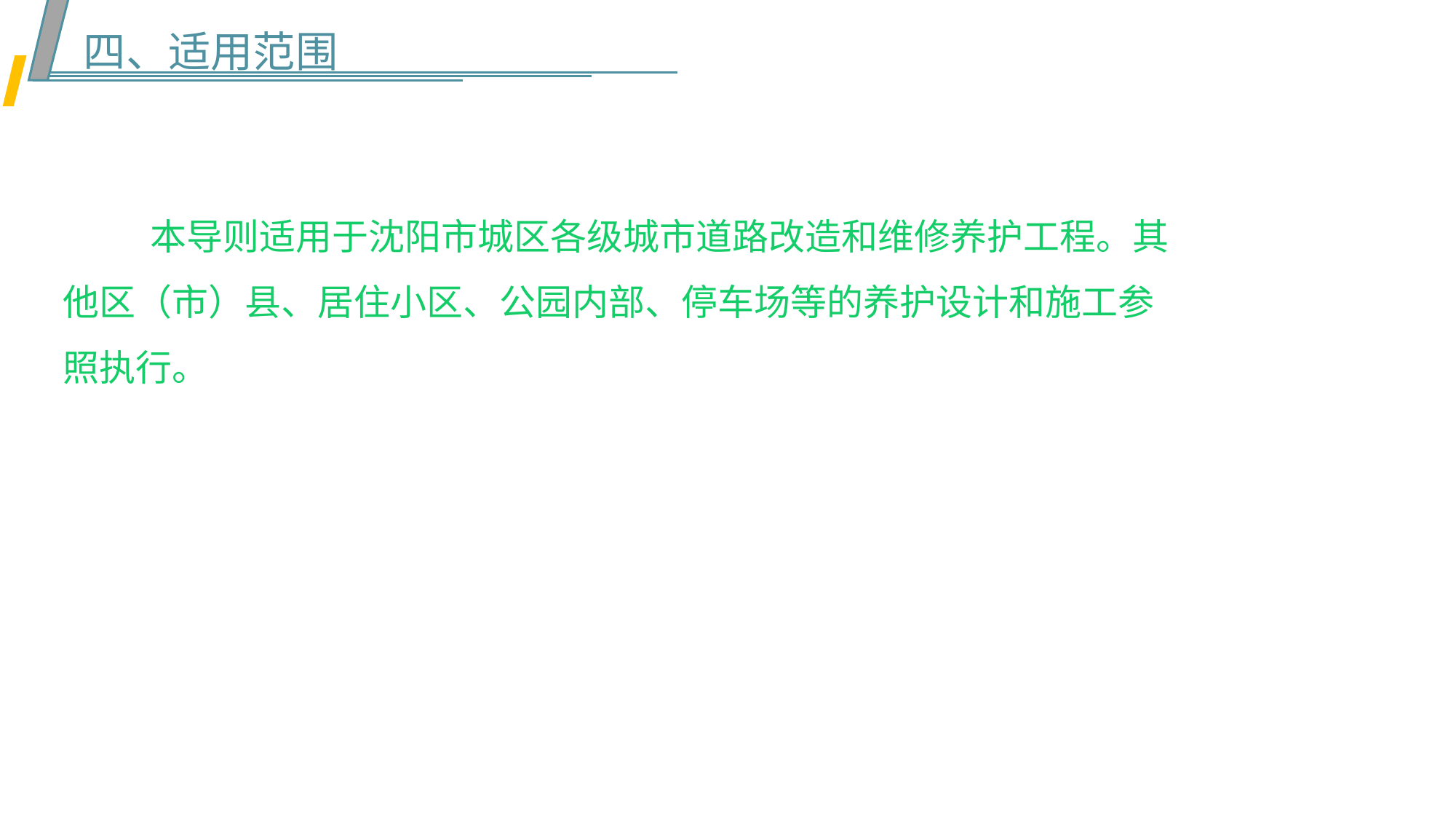

四、适用范围
   本导则适用于沈阳市城区各级城市道路改造和维修养护工程。其他区（市）县、居住小区、公园内部、停车场等的养护设计和施工参照执行。